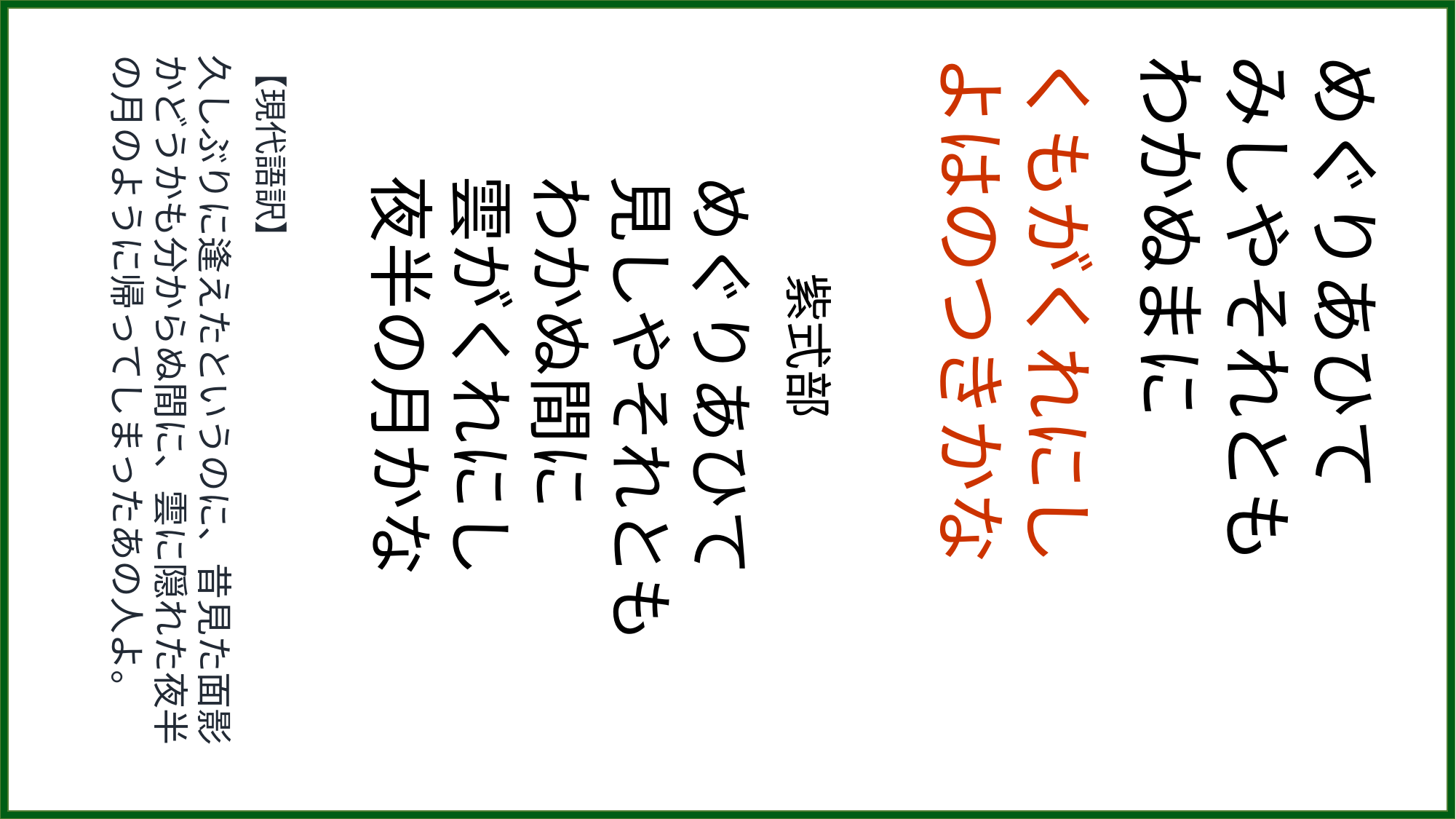

【現代語訳】

久しぶりに逢えたというのに、昔見た面影かどうかも分からぬ間に、雲に隠れた夜半の月のように帰ってしまったあの人よ。
　　紫式部

めぐりあひて
見しやそれとも
わかぬ間に
雲がくれにし
夜半の月かな
くもがくれにし
よはのつきかな
めぐりあひて
みしやそれとも
わかぬまに